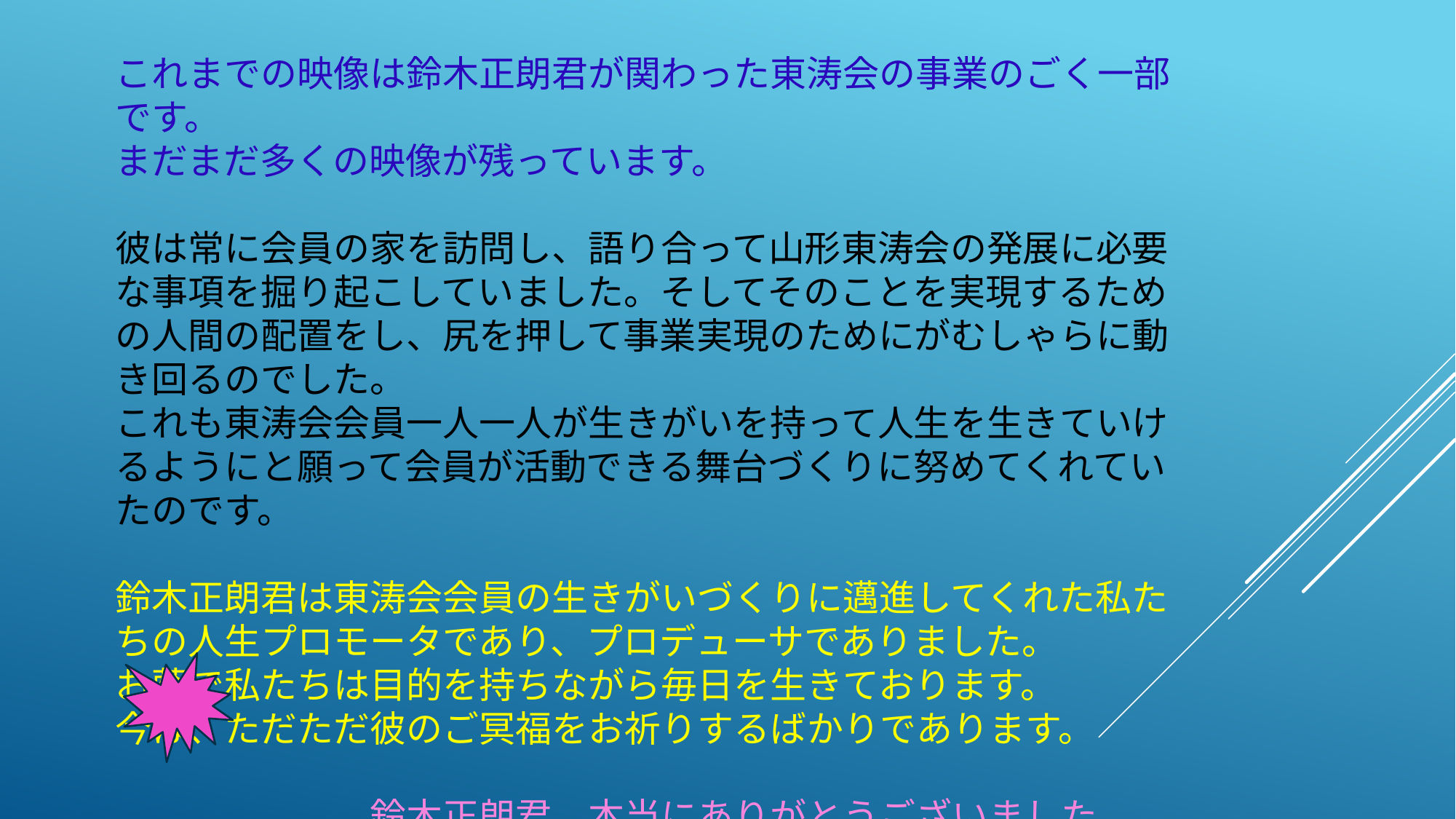

これまでの映像は鈴木正朗君が関わった東涛会の事業のごく一部です。
まだまだ多くの映像が残っています。

彼は常に会員の家を訪問し、語り合って山形東涛会の発展に必要な事項を掘り起こしていました。そしてそのことを実現するための人間の配置をし、尻を押して事業実現のためにがむしゃらに動き回るのでした。
これも東涛会会員一人一人が生きがいを持って人生を生きていけるようにと願って会員が活動できる舞台づくりに努めてくれていたのです。

鈴木正朗君は東涛会会員の生きがいづくりに邁進してくれた私たちの人生プロモータであり、プロデューサでありました。
お蔭で私たちは目的を持ちながら毎日を生きております。
今は、ただただ彼のご冥福をお祈りするばかりであります。

　　　　　　　鈴木正朗君　本当にありがとうございました。